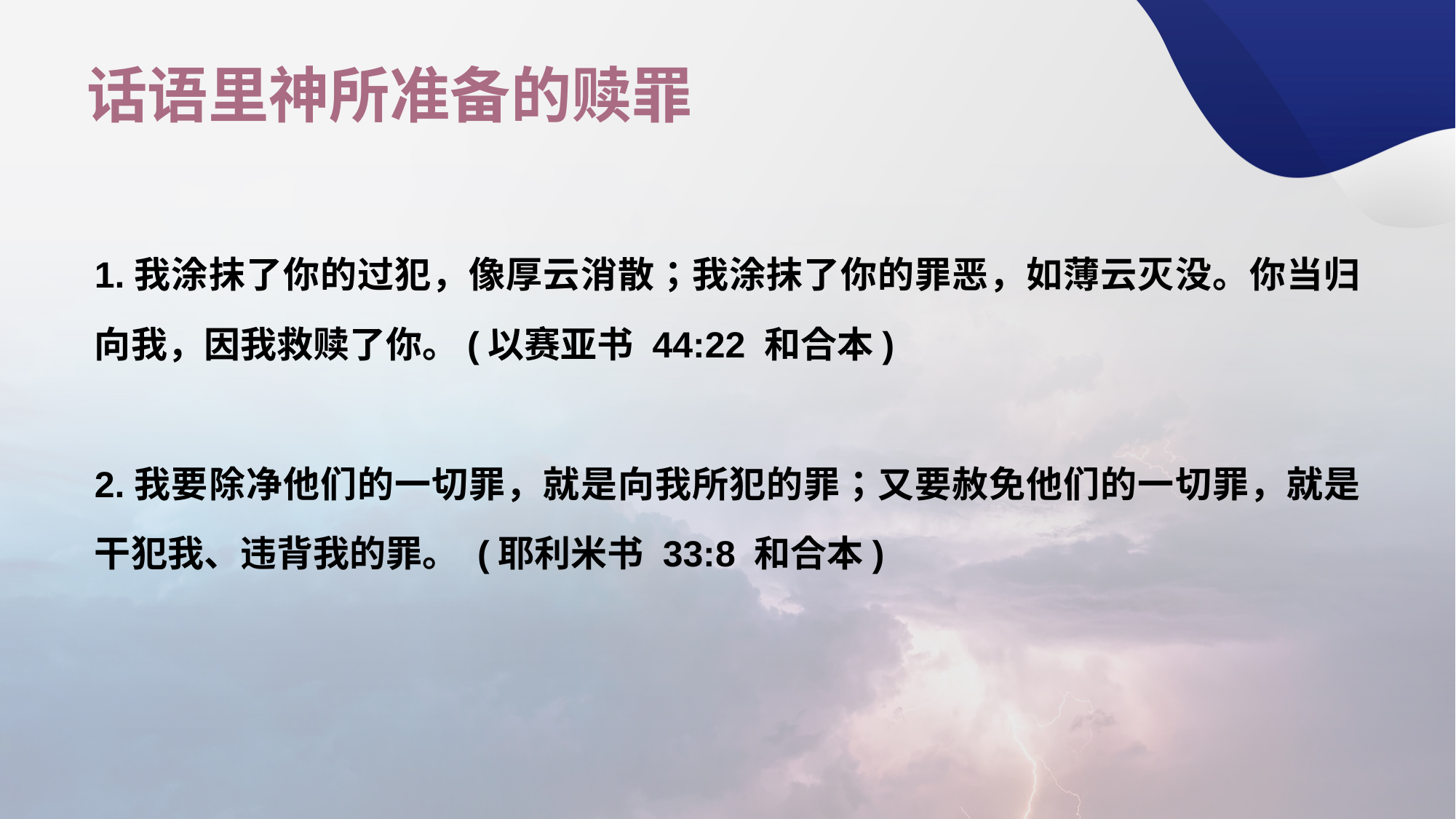

# 话语里神所准备的赎罪
1.我涂抹了你的过犯，像厚云消散；我涂抹了你的罪恶，如薄云灭没。你当归向我，因我救赎了你。(以赛亚书 44:22 和合本)

2.我要除净他们的一切罪，就是向我所犯的罪；又要赦免他们的一切罪，就是干犯我、违背我的罪。 (耶利米书 33:8 和合本)